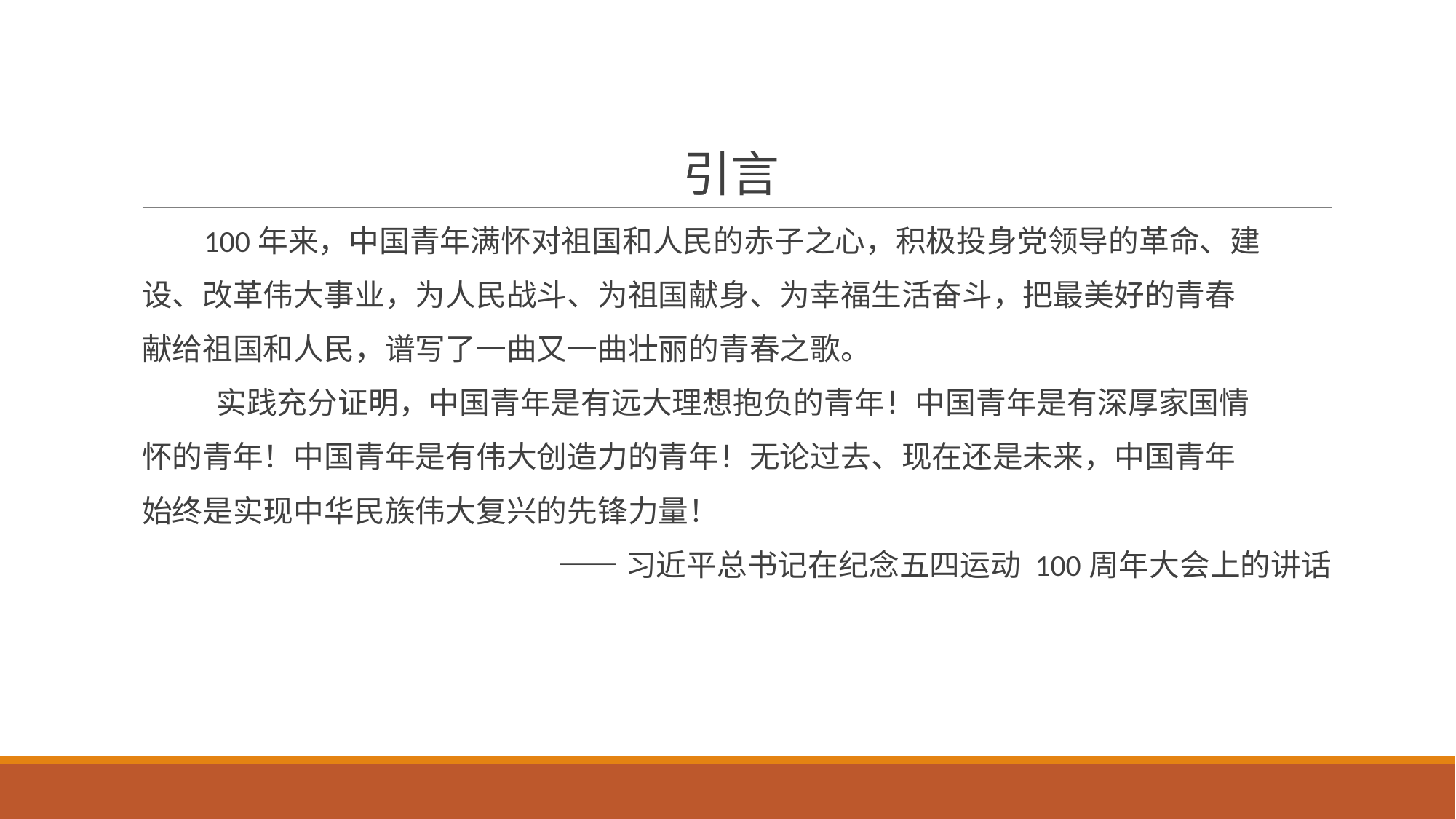

# 引言
         100年来，中国青年满怀对祖国和人民的赤子之心，积极投身党领导的革命、建
设、改革伟大事业，为人民战斗、为祖国献身、为幸福生活奋斗，把最美好的青春
献给祖国和人民，谱写了一曲又一曲壮丽的青春之歌。
          实践充分证明，中国青年是有远大理想抱负的青年！中国青年是有深厚家国情
怀的青年！中国青年是有伟大创造力的青年！无论过去、现在还是未来，中国青年
始终是实现中华民族伟大复兴的先锋力量！
——习近平总书记在纪念五四运动 100周年大会上的讲话